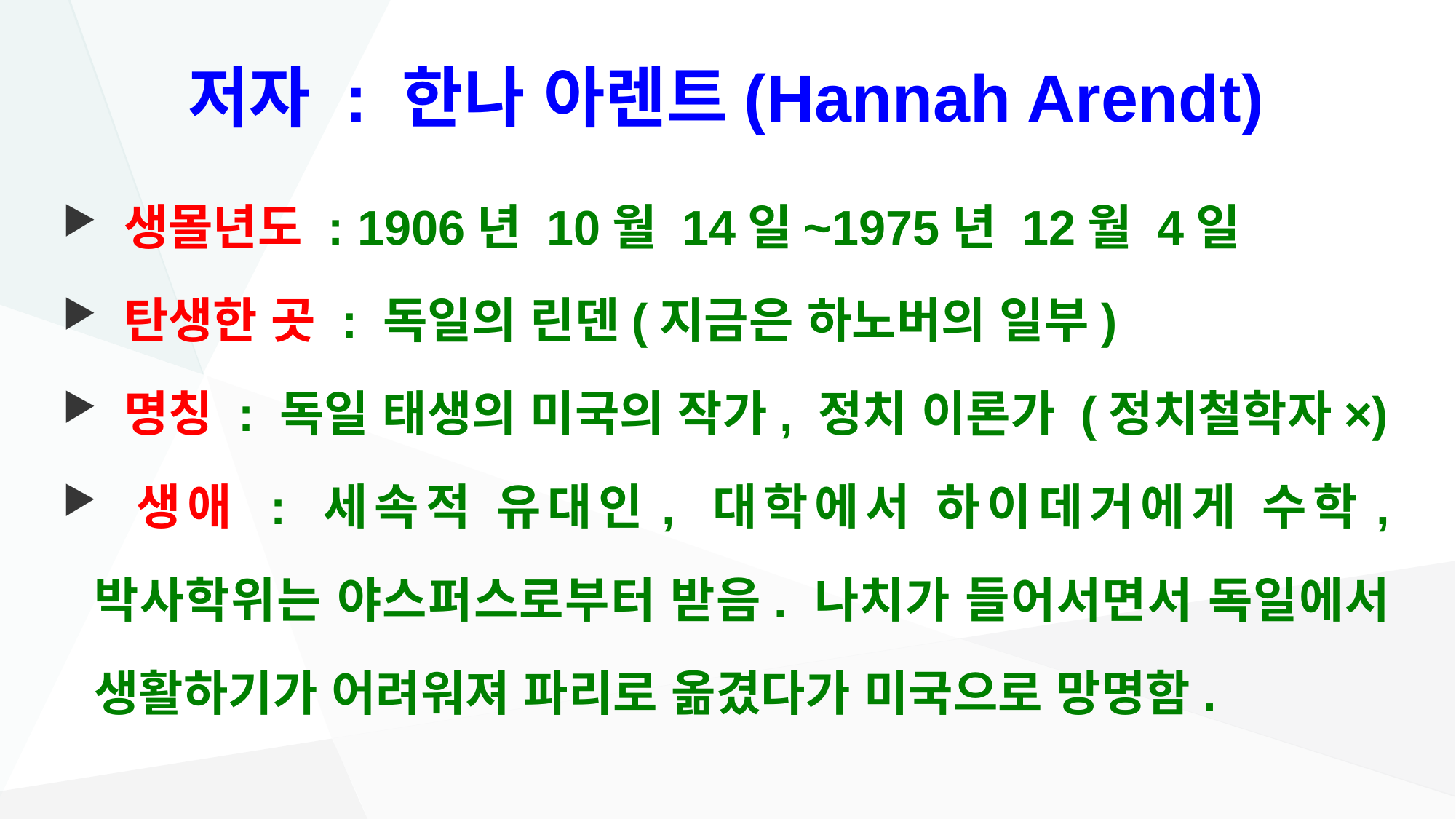

# 저자 : 한나 아렌트(Hannah Arendt)
 생몰년도 : 1906년 10월 14일~1975년 12월 4일
 탄생한 곳 : 독일의 린덴(지금은 하노버의 일부)
 명칭 : 독일 태생의 미국의 작가, 정치 이론가 (정치철학자×)
 생애 : 세속적 유대인, 대학에서 하이데거에게 수학, 박사학위는 야스퍼스로부터 받음. 나치가 들어서면서 독일에서 생활하기가 어려워져 파리로 옮겼다가 미국으로 망명함.